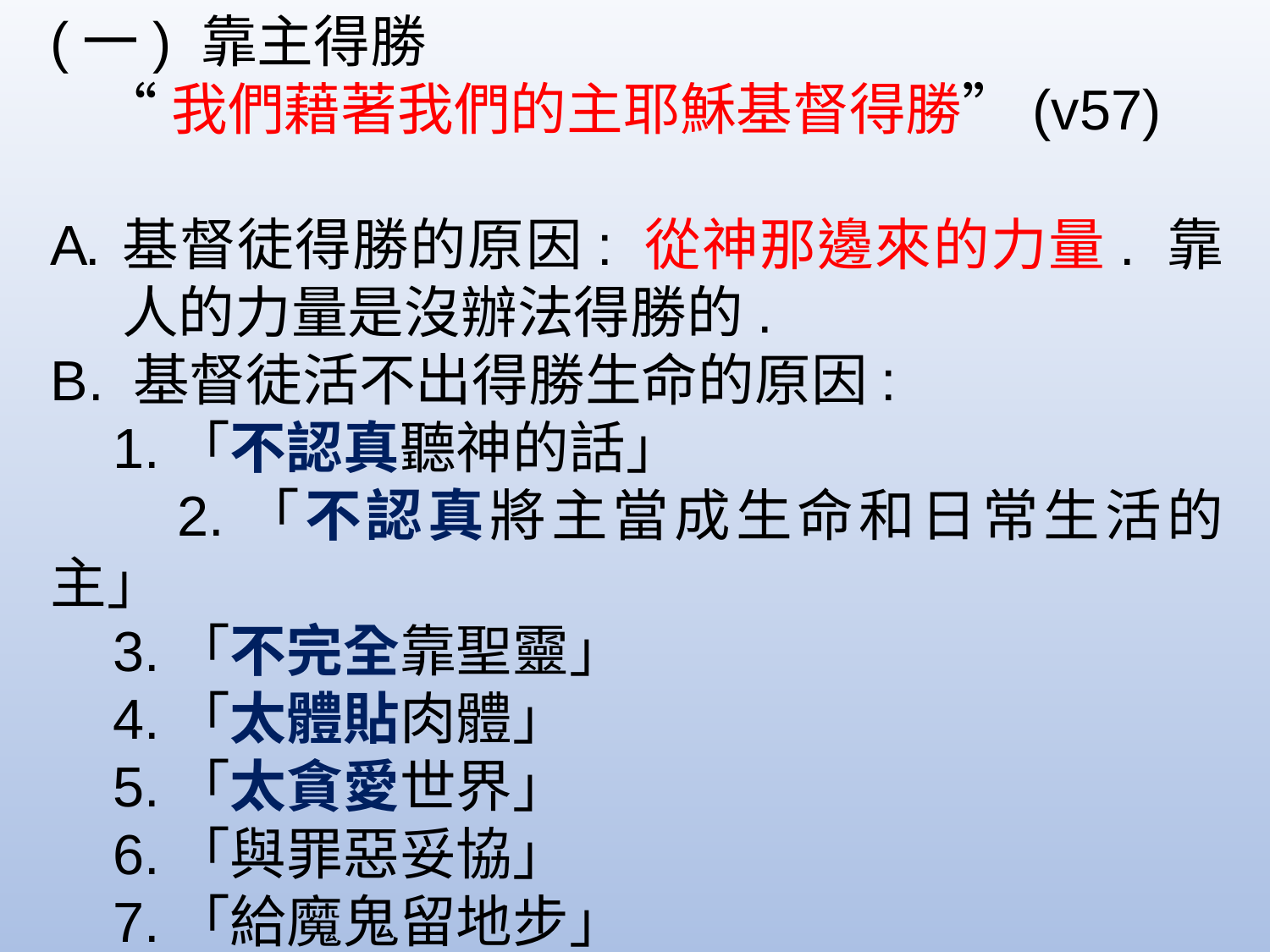

(一) 靠主得勝
    “我們藉著我們的主耶穌基督得勝”(v57)

基督徒得勝的原因: 從神那邊來的力量. 靠人的力量是沒辦法得勝的.
B. 基督徒活不出得勝生命的原因:
    1.「不認真聽神的話」
	2.「不認真將主當成生命和日常生活的主」
    3.「不完全靠聖靈」
    4.「太體貼肉體」
    5.「太貪愛世界」
    6.「與罪惡妥協」
    7.「給魔鬼留地步」